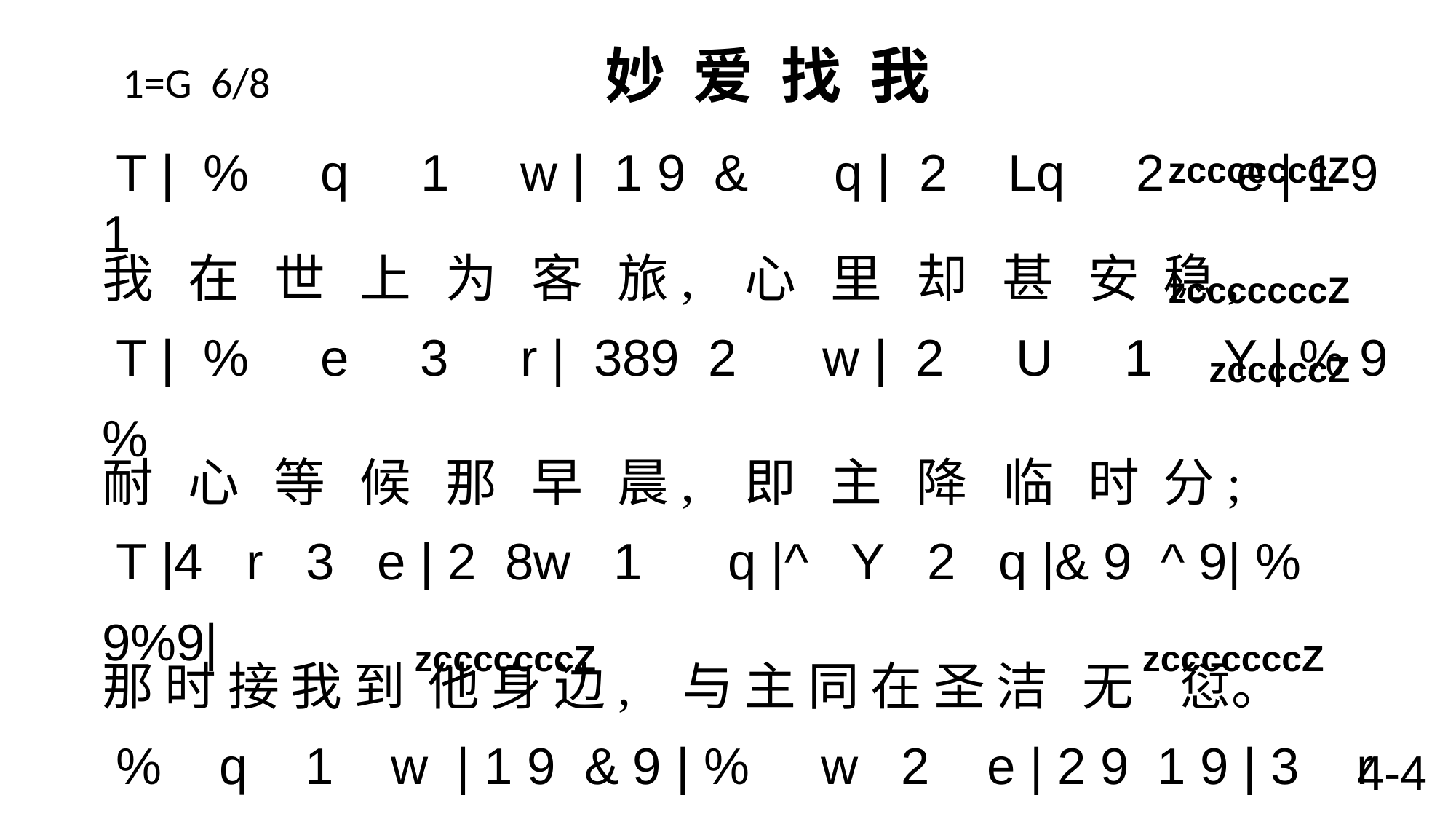

# 1=G  6/8                              妙  爱  找  我
    zcccccccZ
 T |  %     q     1     w |  1 9  &      q |  2    Lq     2     e | 1 9  1
我   在   世   上   为   客   旅,   心   里   却   甚   安  稳,
 T |  %     e     3     r |  389  2      w |  2     U     1     Y | % 9  %
耐   心   等   候   那   早   晨,   即   主   降   临   时  分;
 T |4   r   3   e | 2  8w   1      q |^   Y   2   q |& 9  ^ 9| % 9%9|
那 时 接 我 到  他 身 边,   与 主 同 在 圣 洁   无    愆。
 %    q    1    w  | 1 9  & 9 | %     w   2    e | 2 9  1 9 | 3    r    5
爱  何  大  寻   找   我!    血  何  宝  洗  净   我!   恩  何  宽
 e |4   w   3   q | 2 9 2 9| 3   t   4   w | 1   q   &   w | 1 9  1  \
领 我 归 回 群  中!         恩 何 宽 领  我 归 回 群  中。
    zcccccccZ
    zcccccZ
    zcccccccZ
    zcccccccZ
4-4